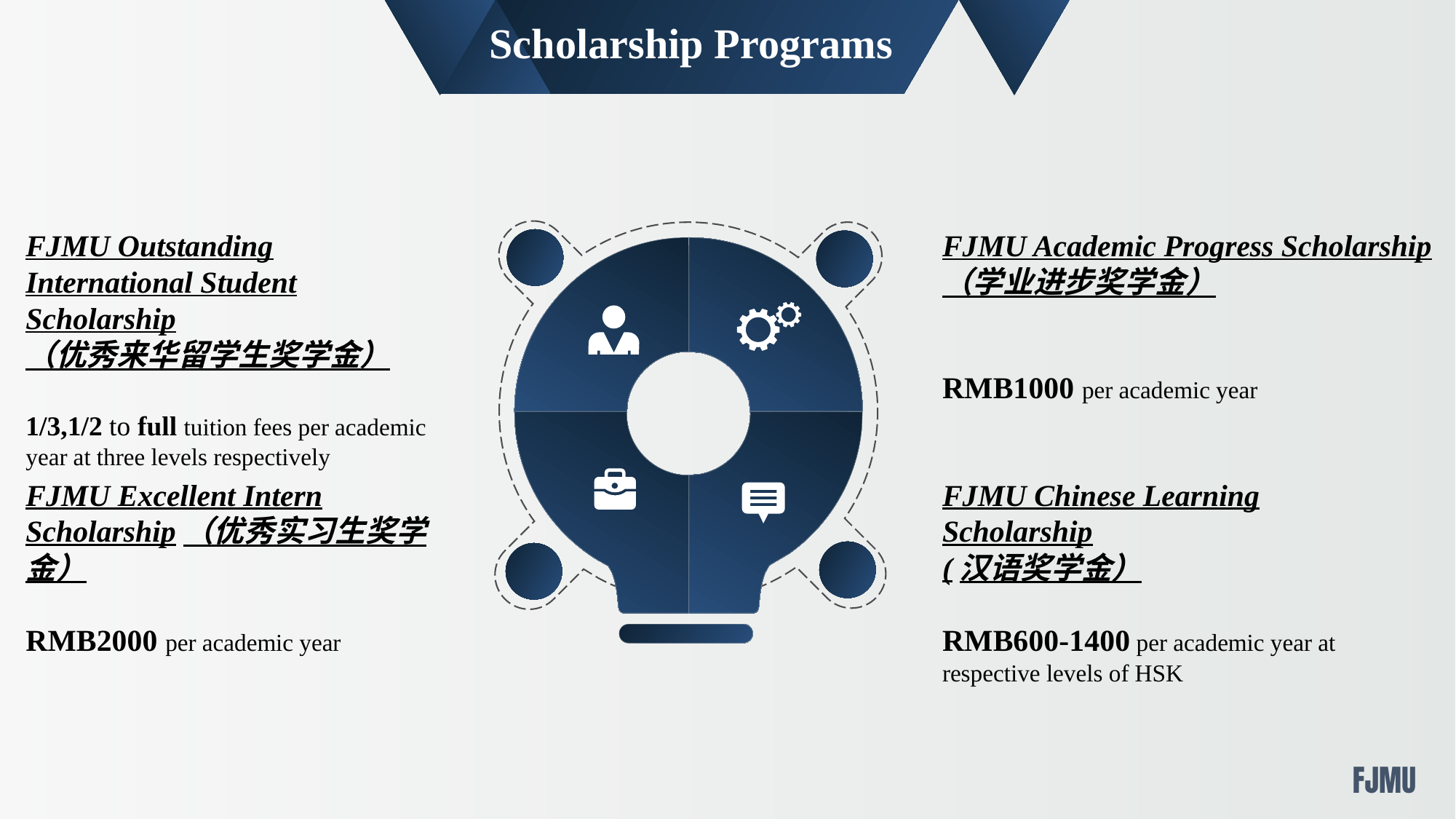

Scholarship Programs
FJMU Outstanding International Student Scholarship
（优秀来华留学生奖学金）

1/3,1/2 to full tuition fees per academic year at three levels respectively
FJMU Academic Progress Scholarship
（学业进步奖学金）

RMB1000 per academic year

FJMU Chinese Learning Scholarship
(汉语奖学金）

RMB600-1400 per academic year at respective levels of HSK
FJMU Excellent Intern Scholarship（优秀实习生奖学金）

RMB2000 per academic year

FJMU